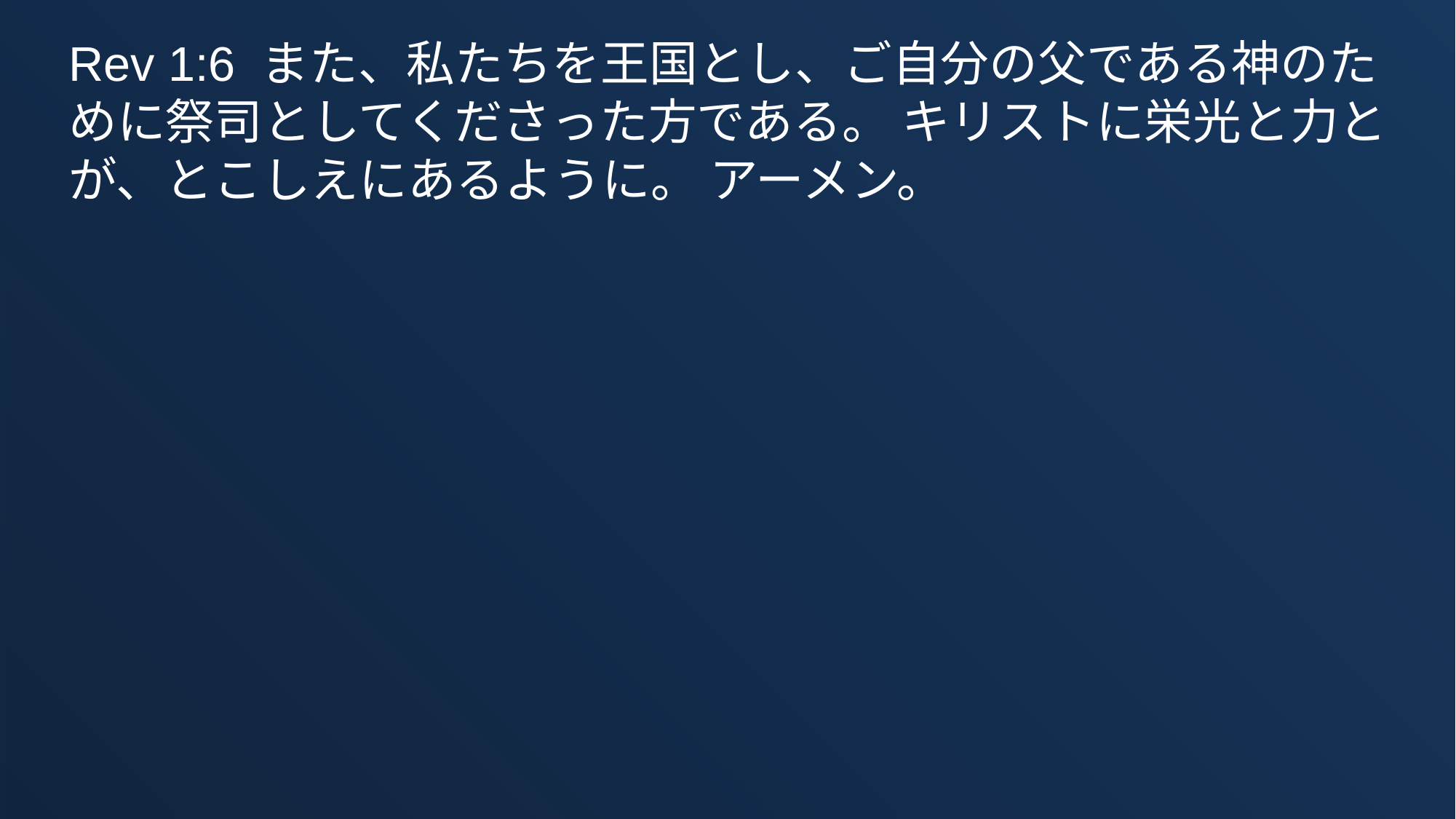

Rev 1:6 また、私たちを王国とし、ご自分の父である神のために祭司としてくださった方である。 キリストに栄光と力とが、とこしえにあるように。 アーメン。